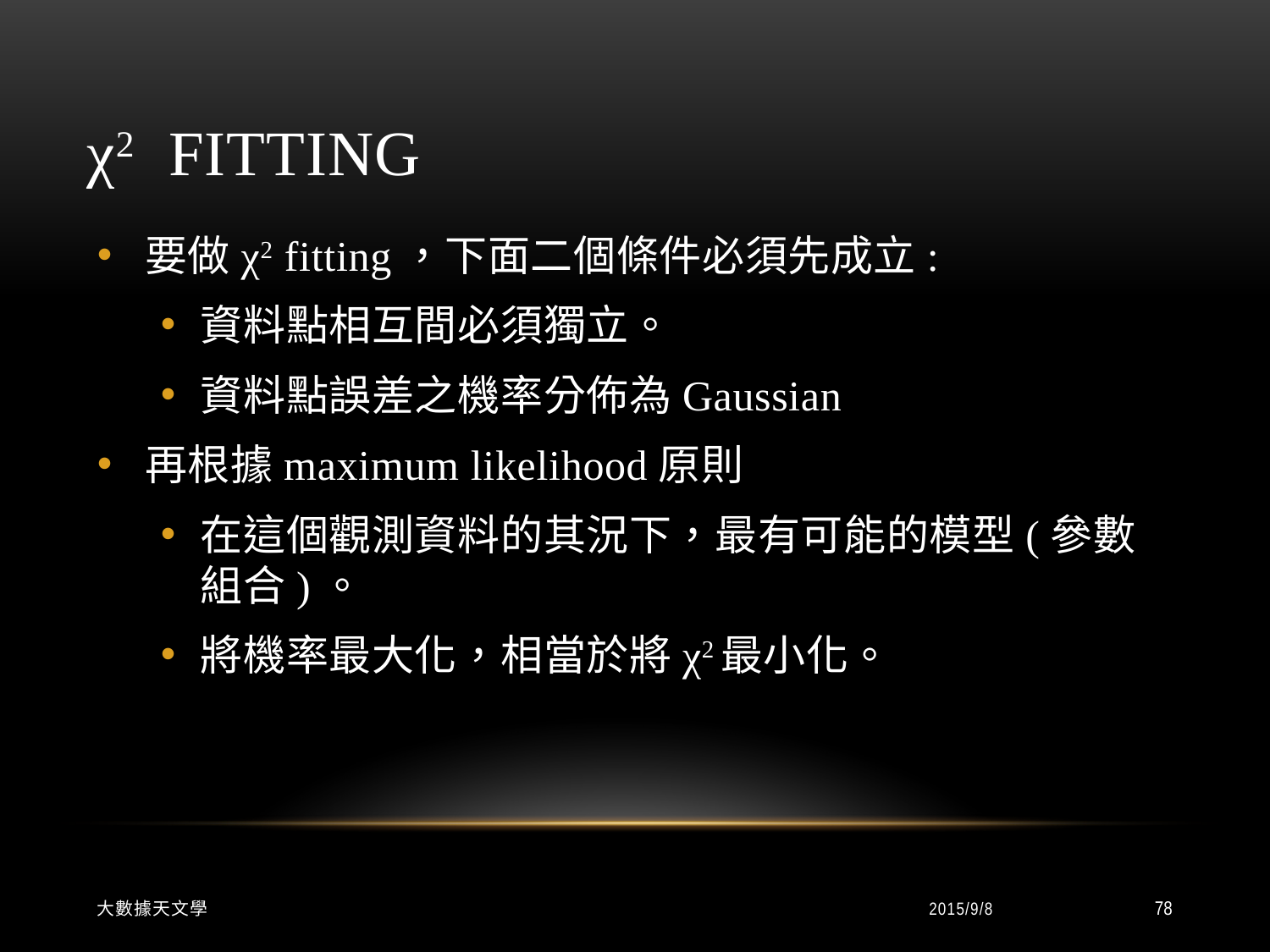

# χ2  Fitting
要做χ2 fitting，下面二個條件必須先成立:
資料點相互間必須獨立。
資料點誤差之機率分佈為Gaussian
再根據maximum likelihood原則
在這個觀測資料的其況下，最有可能的模型(參數組合)。
將機率最大化，相當於將χ2最小化。

大數據天文學
2015/9/8
78